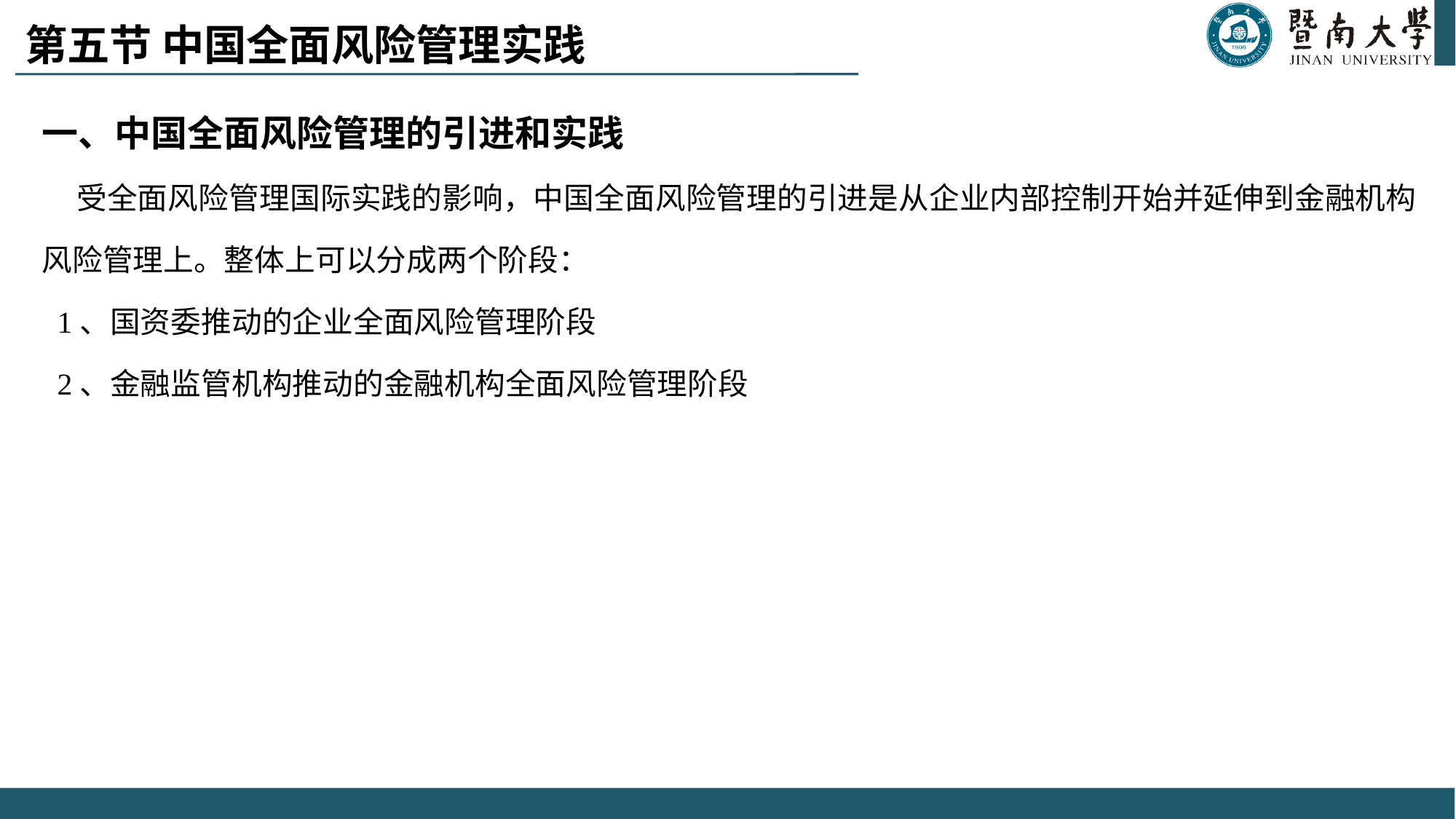

# 第五节 中国全面风险管理实践
一、中国全面风险管理的引进和实践
    受全面风险管理国际实践的影响，中国全面风险管理的引进是从企业内部控制开始并延伸到金融机构风险管理上。整体上可以分成两个阶段：
  1、国资委推动的企业全面风险管理阶段
  2、金融监管机构推动的金融机构全面风险管理阶段